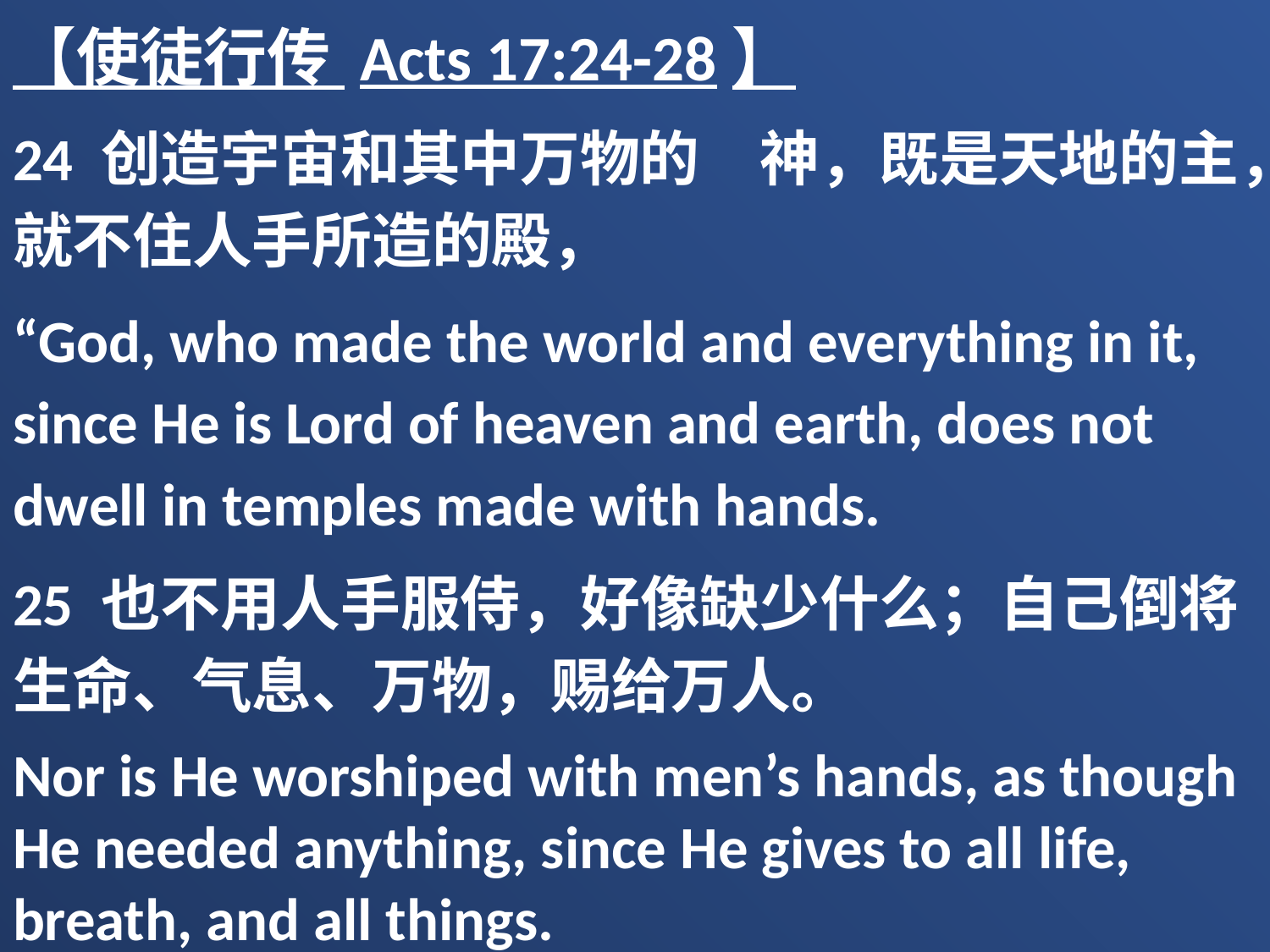

【使徒行传 Acts 17:24-28】
24 创造宇宙和其中万物的　神，既是天地的主，就不住人手所造的殿，
“God, who made the world and everything in it, since He is Lord of heaven and earth, does not dwell in temples made with hands.
25 也不用人手服侍，好像缺少什么；自己倒将生命、气息、万物，赐给万人。
Nor is He worshiped with men’s hands, as though He needed anything, since He gives to all life, breath, and all things.